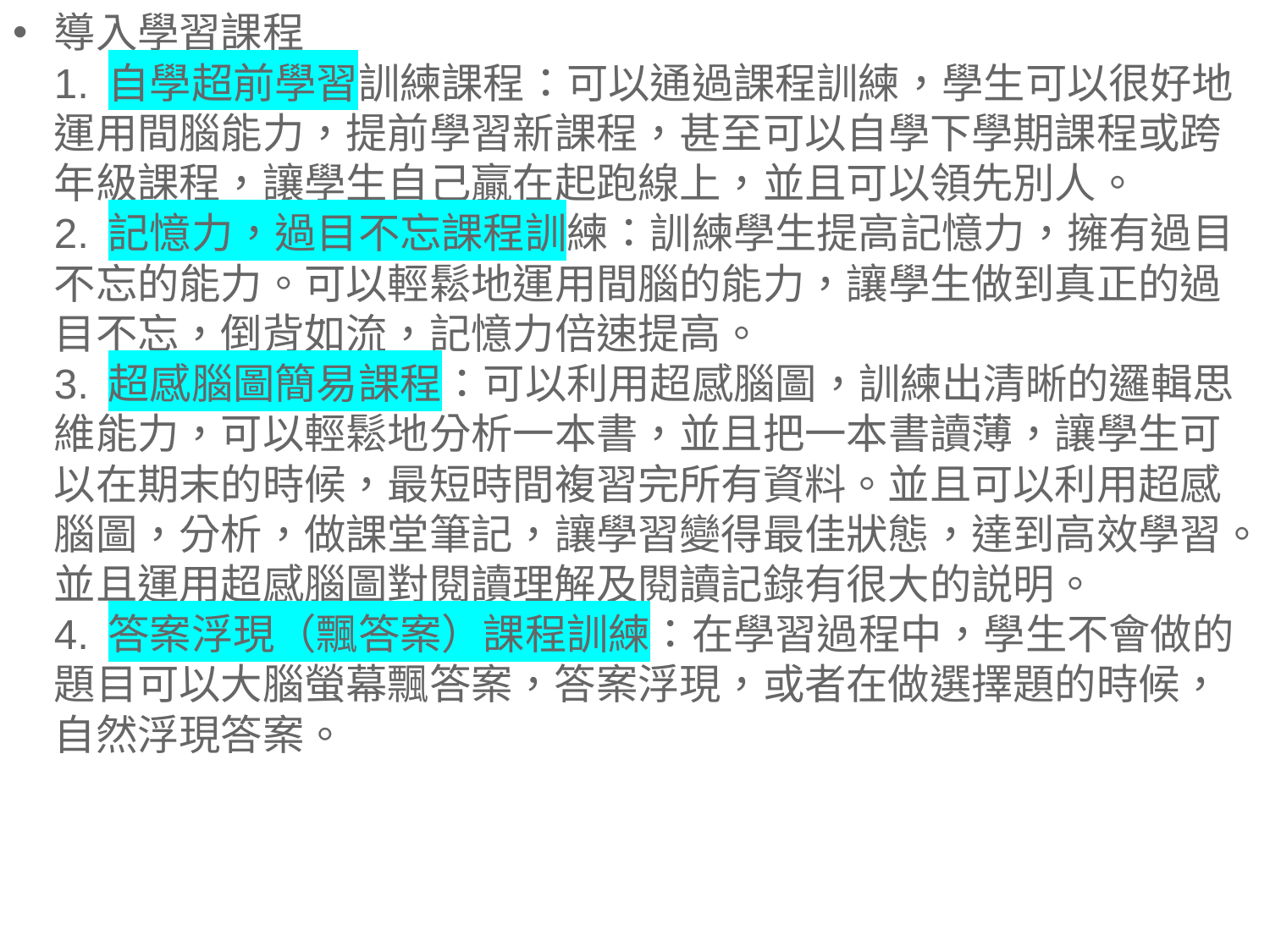

導入學習課程
1. 自學超前學習訓練課程：可以通過課程訓練，學生可以很好地運用間腦能力，提前學習新課程，甚至可以自學下學期課程或跨年級課程，讓學生自己贏在起跑線上，並且可以領先別人。
2. 記憶力，過目不忘課程訓練：訓練學生提高記憶力，擁有過目不忘的能力。可以輕鬆地運用間腦的能力，讓學生做到真正的過目不忘，倒背如流，記憶力倍速提高。
3. 超感腦圖簡易課程：可以利用超感腦圖，訓練出清晰的邏輯思維能力，可以輕鬆地分析一本書，並且把一本書讀薄，讓學生可以在期末的時候，最短時間複習完所有資料。並且可以利用超感腦圖，分析，做課堂筆記，讓學習變得最佳狀態，達到高效學習。並且運用超感腦圖對閱讀理解及閱讀記錄有很大的説明。
4. 答案浮現（飄答案）課程訓練：在學習過程中，學生不會做的題目可以大腦螢幕飄答案，答案浮現，或者在做選擇題的時候，自然浮現答案。